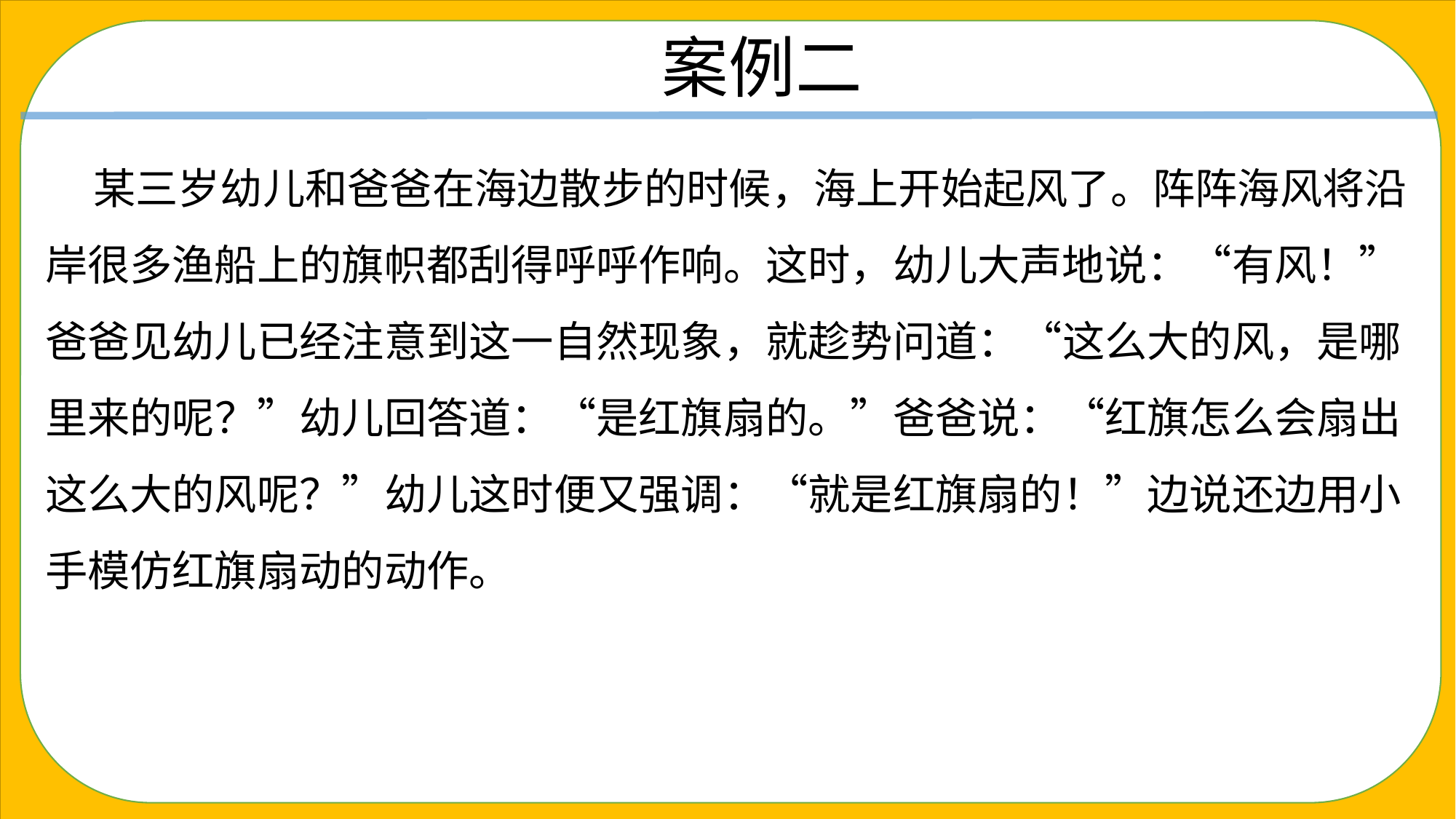

案例二
    某三岁幼儿和爸爸在海边散步的时候，海上开始起风了。阵阵海风将沿岸很多渔船上的旗帜都刮得呼呼作响。这时，幼儿大声地说：“有风！”爸爸见幼儿已经注意到这一自然现象，就趁势问道：“这么大的风，是哪里来的呢？”幼儿回答道：“是红旗扇的。”爸爸说：“红旗怎么会扇出这么大的风呢？”幼儿这时便又强调：“就是红旗扇的！”边说还边用小手模仿红旗扇动的动作。